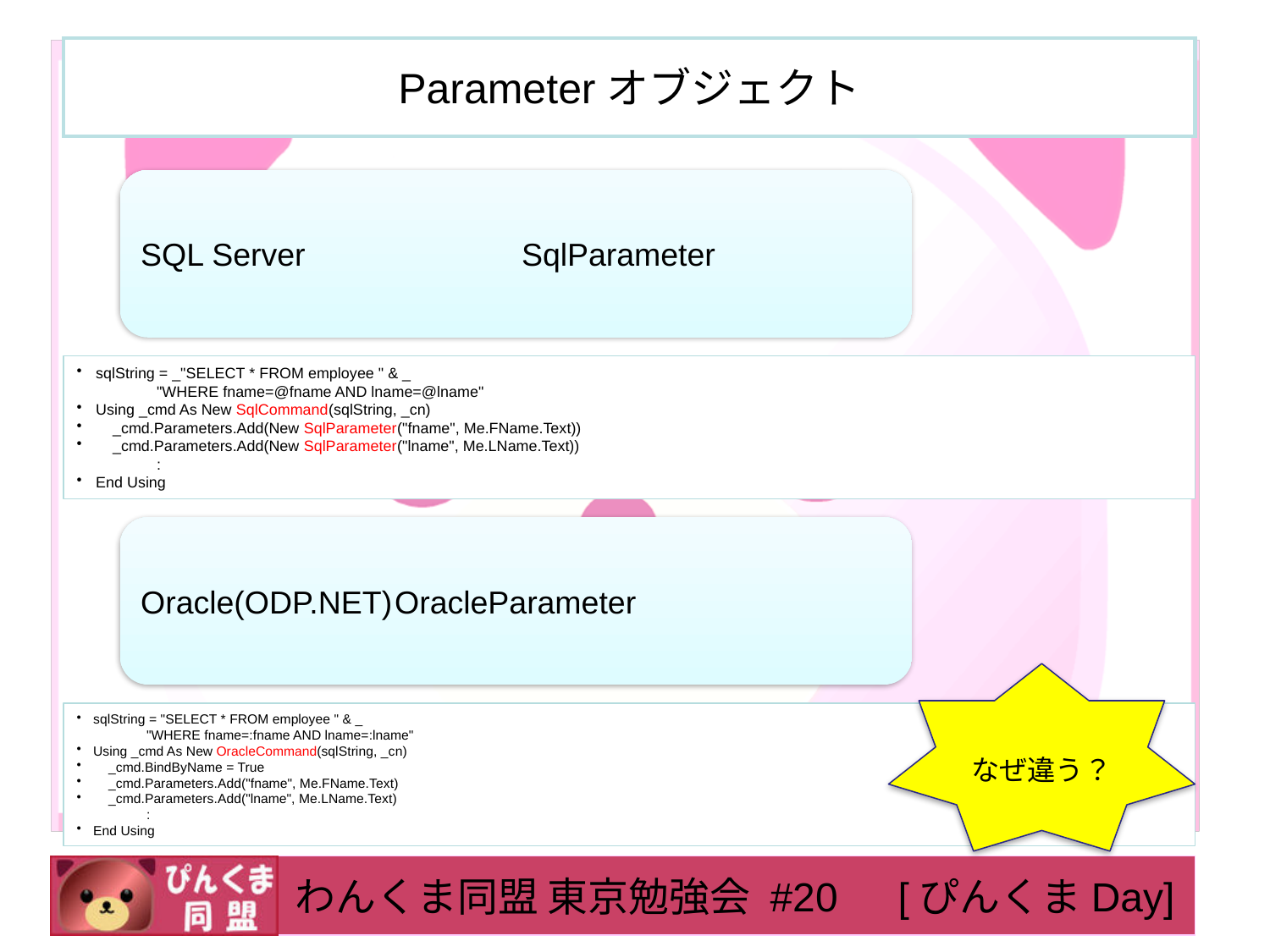

# Parameterオブジェクト
SQL Server		SqlParameter
Oracle(ODP.NET)	OracleParameter
sqlString = "SELECT * FROM employee " & _
 	"WHERE fname=:fname AND lname=:lname"
sqlString = _"SELECT * FROM employee " & _
 	"WHERE fname=@fname AND lname=@lname"
    _cmd.Parameters.Add("lname", Me.LName.Text)
		:
Using _cmd As New OracleCommand(sqlString, _cn)
Using _cmd As New SqlCommand(sqlString, _cn)
    _cmd.Parameters.Add(New SqlParameter("fname", Me.FName.Text))
    _cmd.Parameters.Add(New SqlParameter("lname", Me.LName.Text))
		:
End Using
End Using
    _cmd.BindByName = True
    _cmd.Parameters.Add("fname", Me.FName.Text)

なぜ違う？